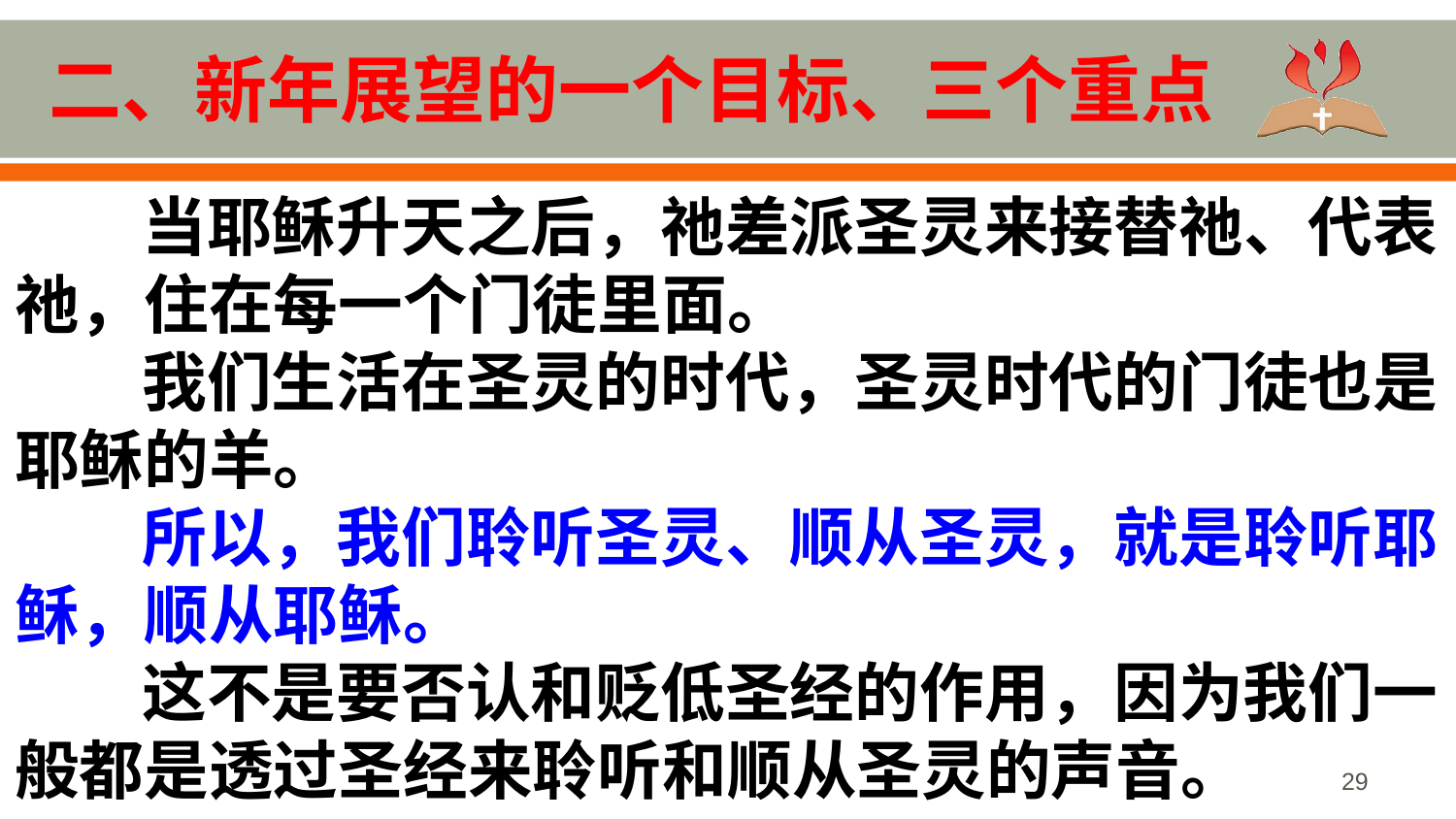

# 二、新年展望的一个目标、三个重点
当耶稣升天之后，祂差派圣灵来接替祂、代表祂，住在每一个门徒里面。
我们生活在圣灵的时代，圣灵时代的门徒也是耶稣的羊。
所以，我们聆听圣灵、顺从圣灵，就是聆听耶稣，顺从耶稣。
这不是要否认和贬低圣经的作用，因为我们一般都是透过圣经来聆听和顺从圣灵的声音。

29